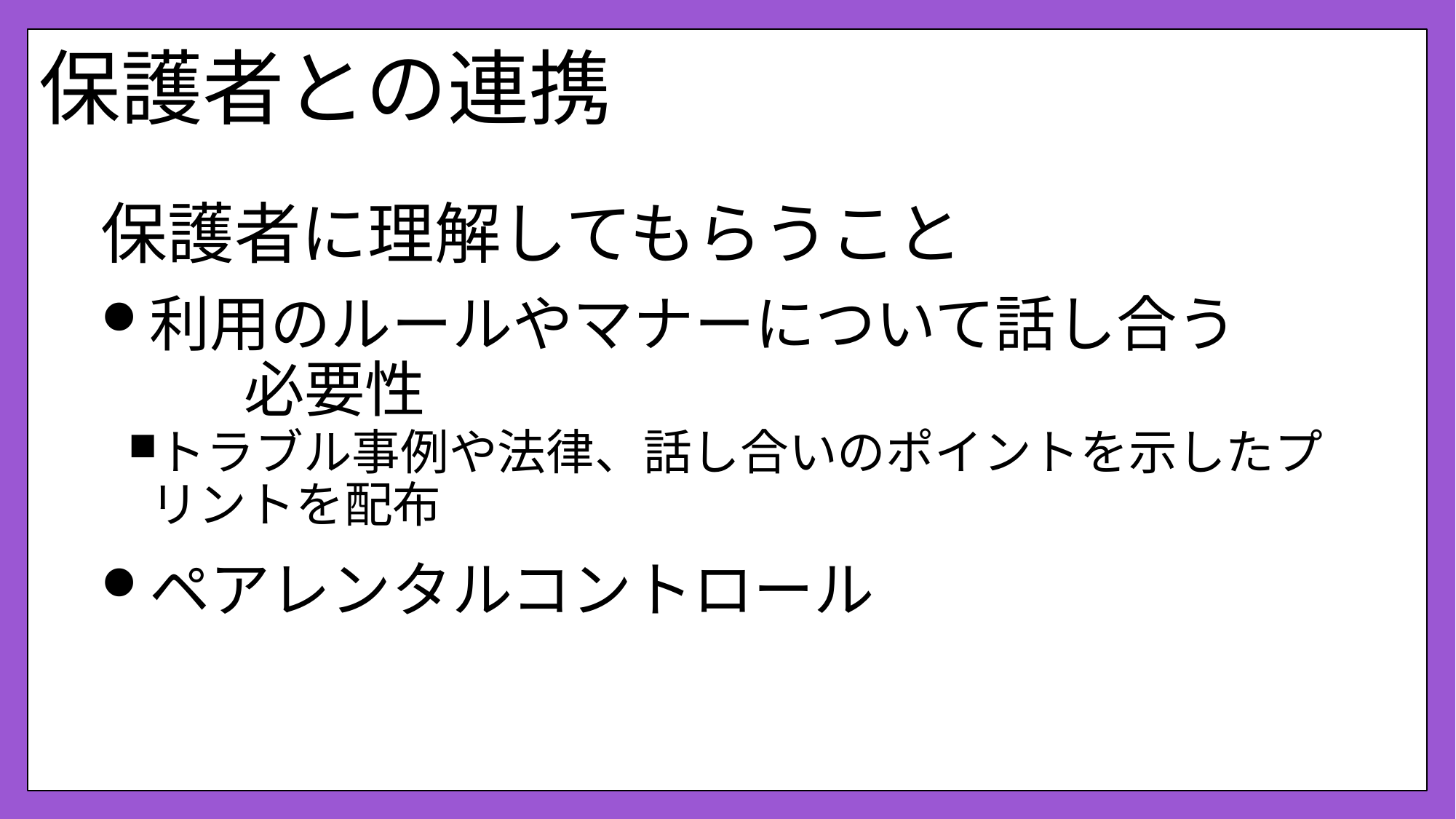

# 保護者との連携
保護者に理解してもらうこと
利用のルールやマナーについて話し合う　　　必要性
トラブル事例や法律、話し合いのポイントを示したプリントを配布
ペアレンタルコントロール